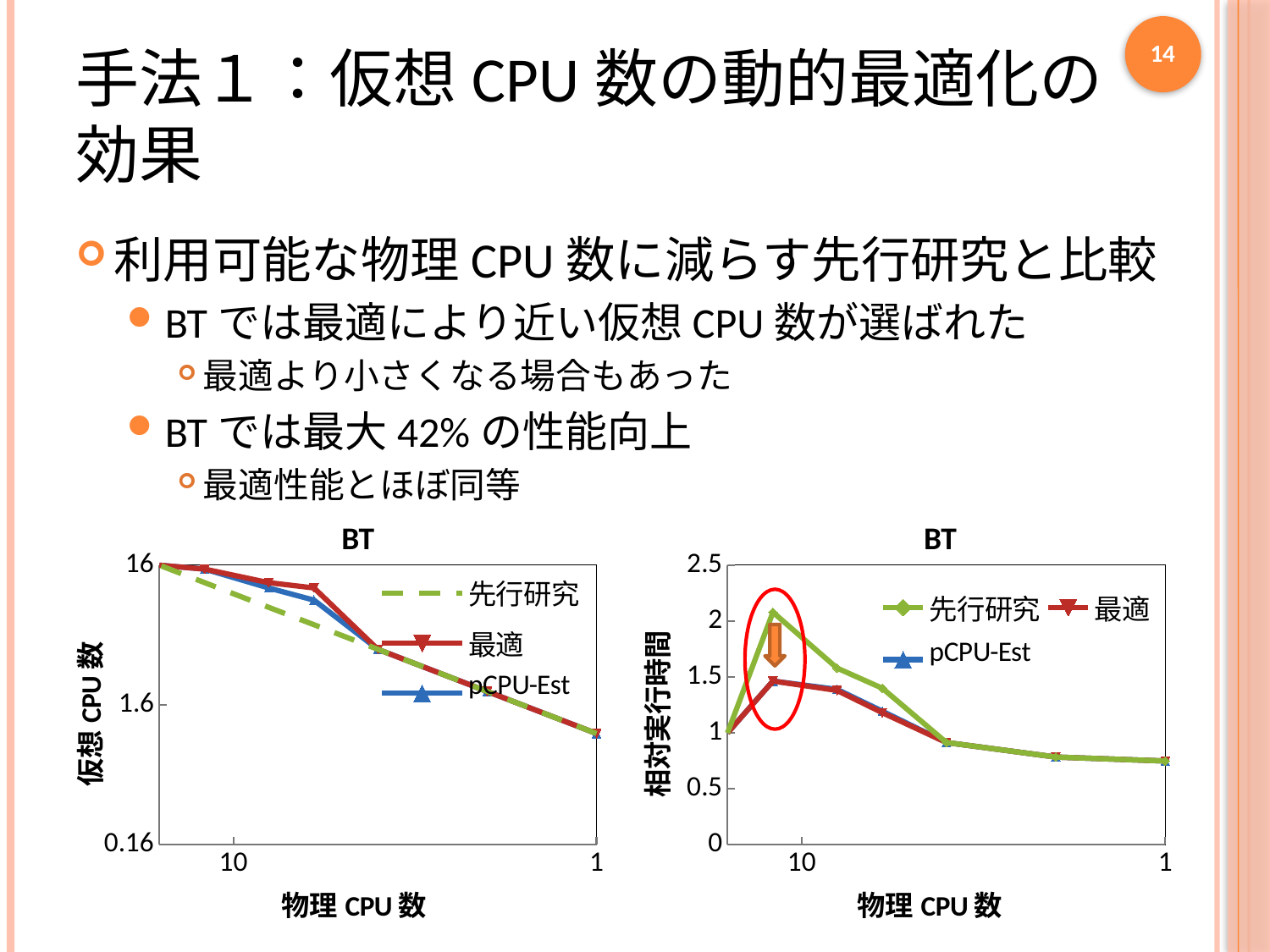

14
# 手法１：仮想CPU数の動的最適化の効果
利用可能な物理CPU数に減らす先行研究と比較
BTでは最適により近い仮想CPU数が選ばれた
最適より小さくなる場合もあった
BTでは最大42%の性能向上
最適性能とほぼ同等

### Chart: BT

| Category |  |  |  |
|---|---|---|---|

### Chart: BT

| Category |  |  |  |
|---|---|---|---|